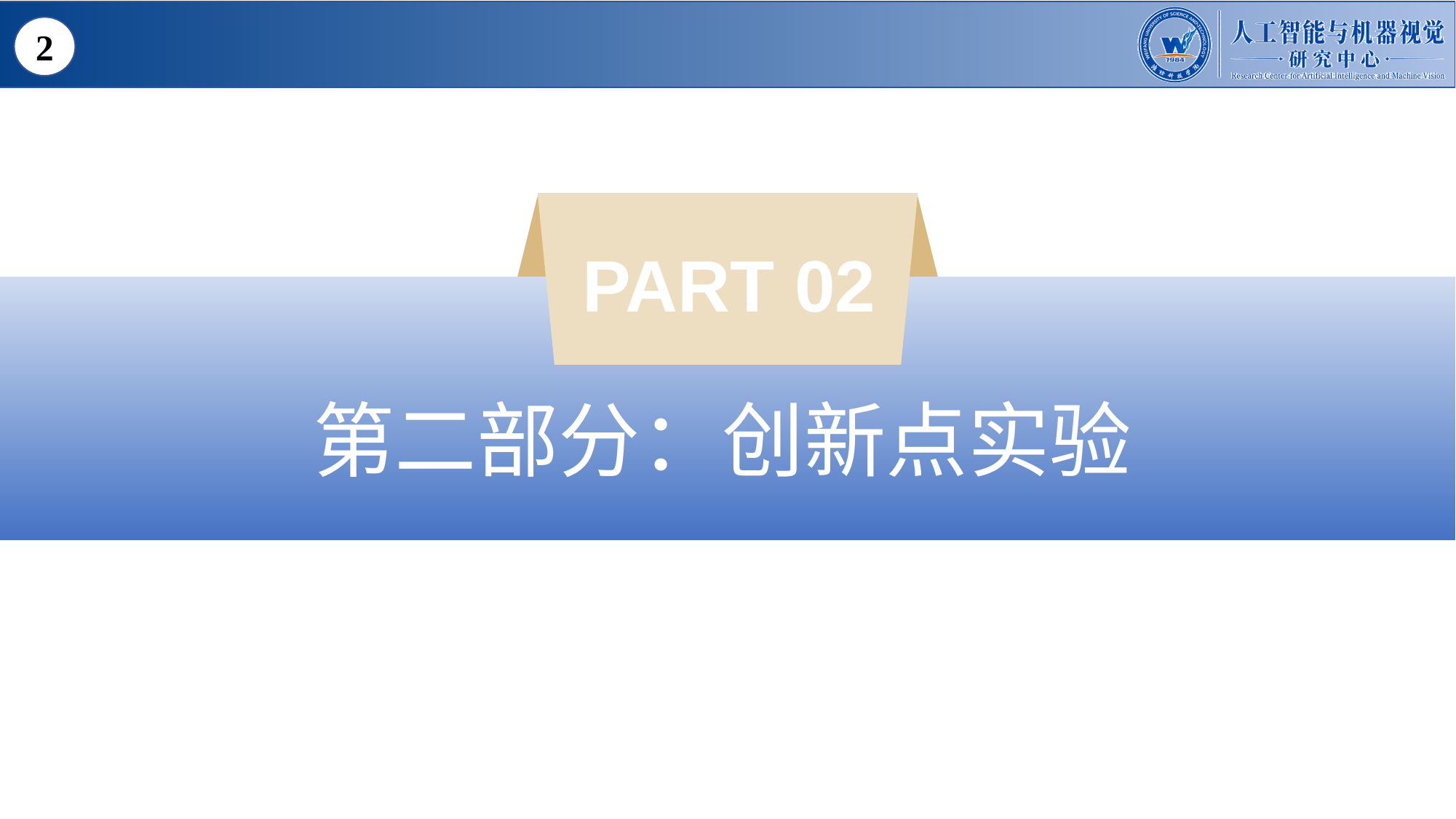

2

PART 02

第二部分：创新点实验
17
Your Title